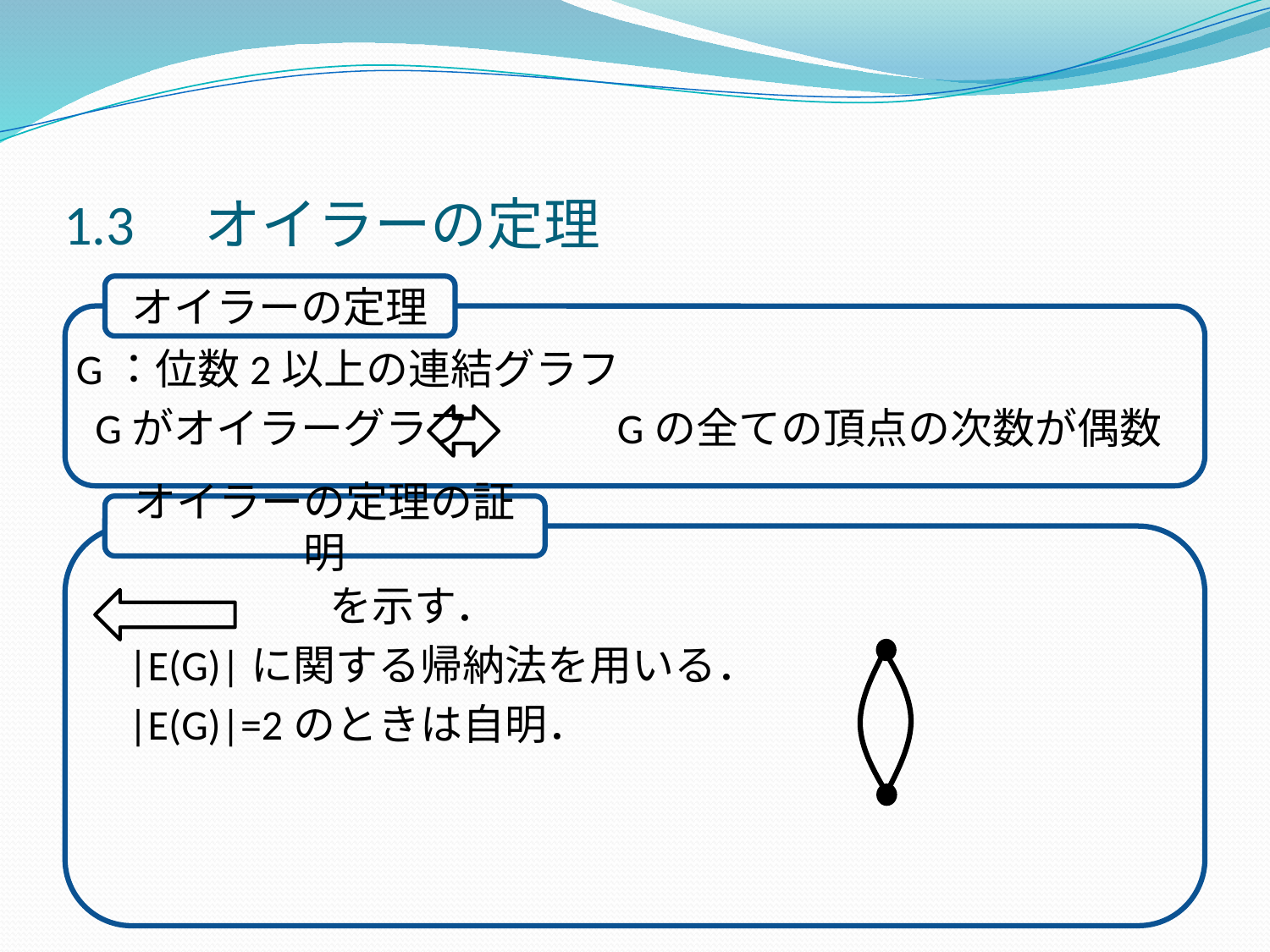

# 1.3　オイラーの定理

オイラーの定理

G：位数2以上の連結グラフ
  Gがオイラーグラフ　　　 Gの全ての頂点の次数が偶数

　　　　　　を示す．
　|E(G)|に関する帰納法を用いる．
　|E(G)|=2のときは自明．

オイラーの定理の証明